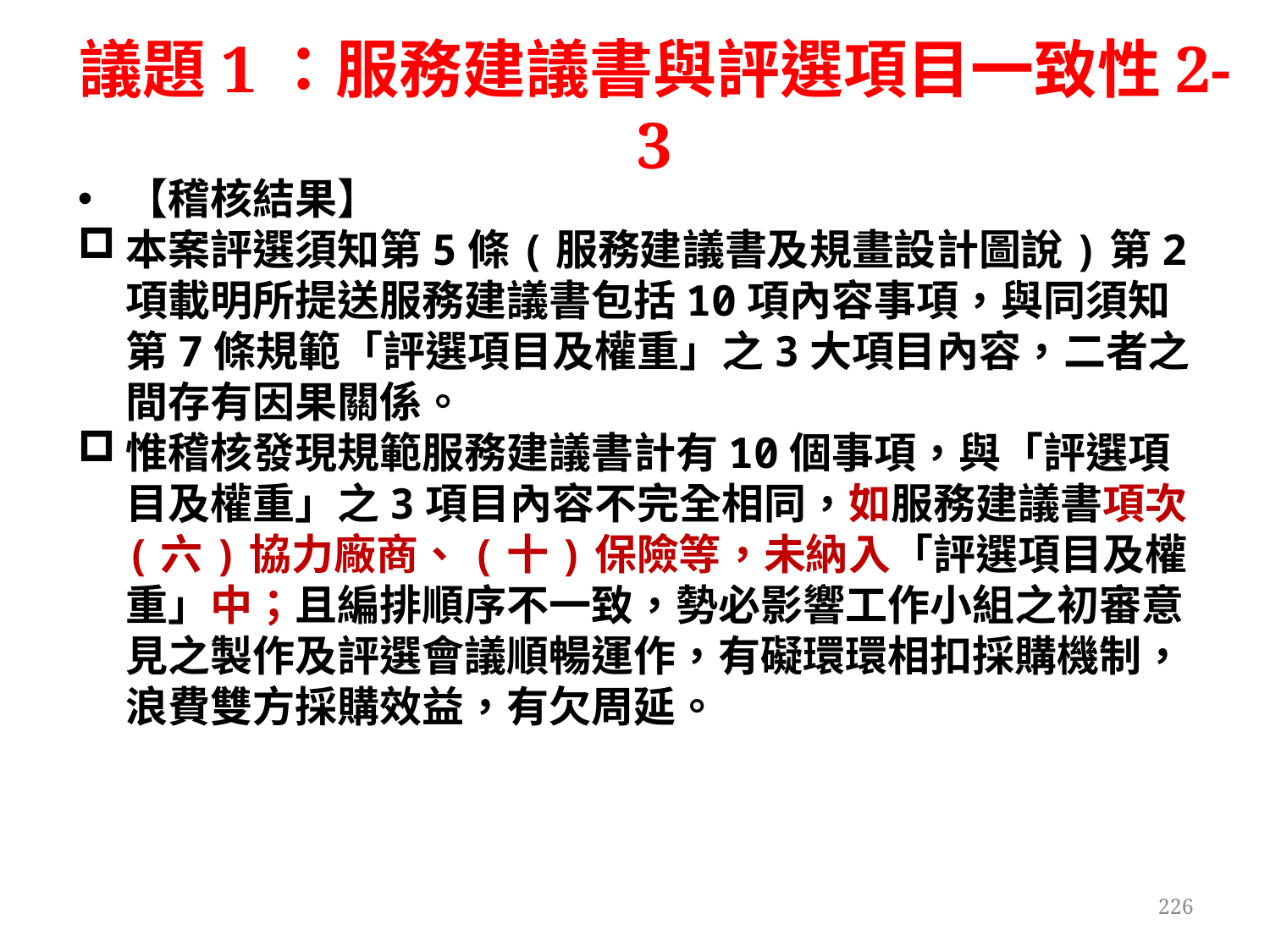

# 議題1：服務建議書與評選項目一致性2-3
【稽核結果】
本案評選須知第5條(服務建議書及規畫設計圖說)第2項載明所提送服務建議書包括10項內容事項，與同須知第7條規範「評選項目及權重」之3大項目內容，二者之間存有因果關係。
惟稽核發現規範服務建議書計有10個事項，與「評選項目及權重」之3項目內容不完全相同，如服務建議書項次(六)協力廠商、(十)保險等，未納入「評選項目及權重」中；且編排順序不一致，勢必影響工作小組之初審意見之製作及評選會議順暢運作，有礙環環相扣採購機制，浪費雙方採購效益，有欠周延。
226